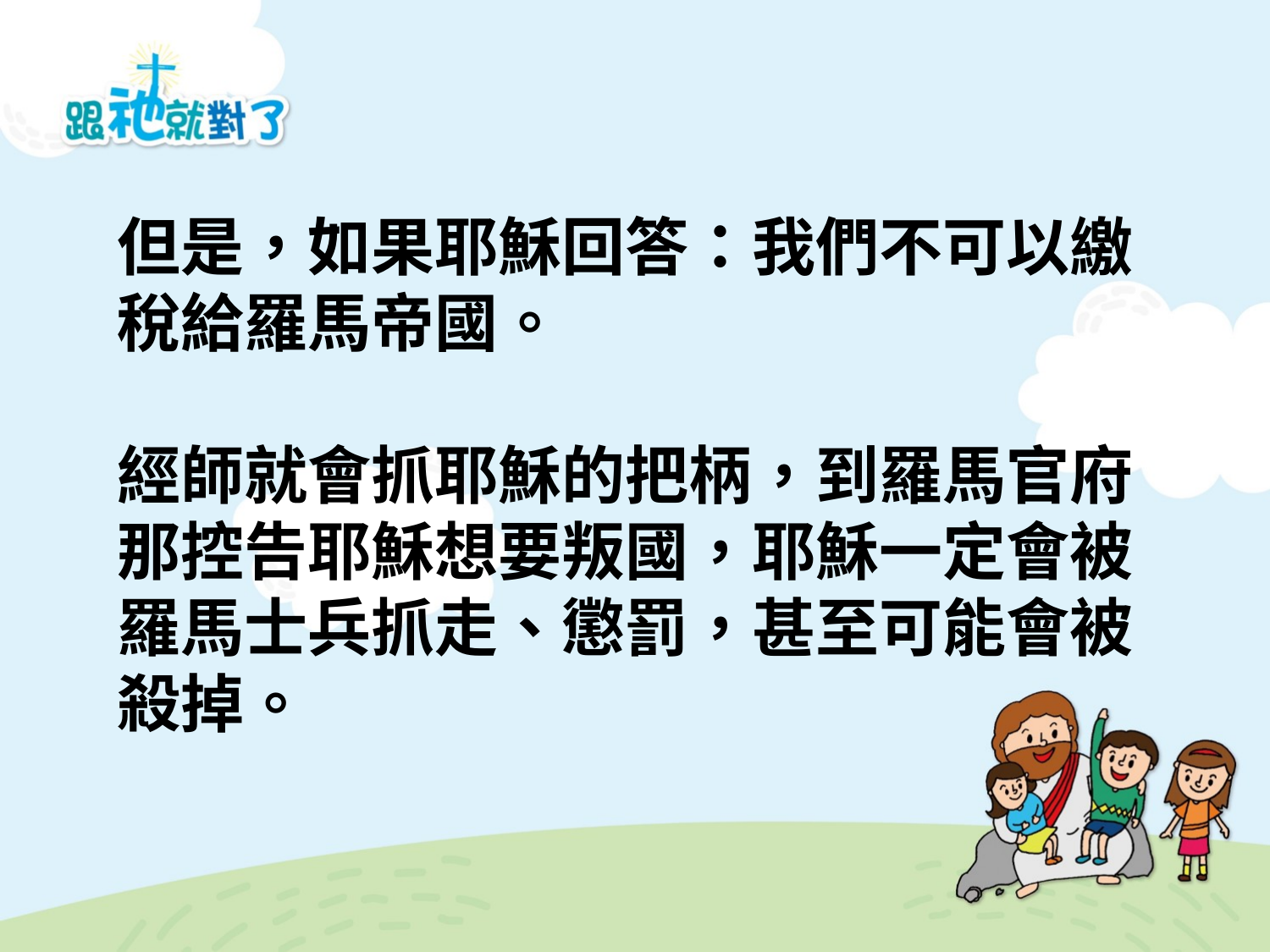

但是，如果耶穌回答：我們不可以繳稅給羅馬帝國。

經師就會抓耶穌的把柄，到羅馬官府那控告耶穌想要叛國，耶穌一定會被羅馬士兵抓走、懲罰，甚至可能會被殺掉。